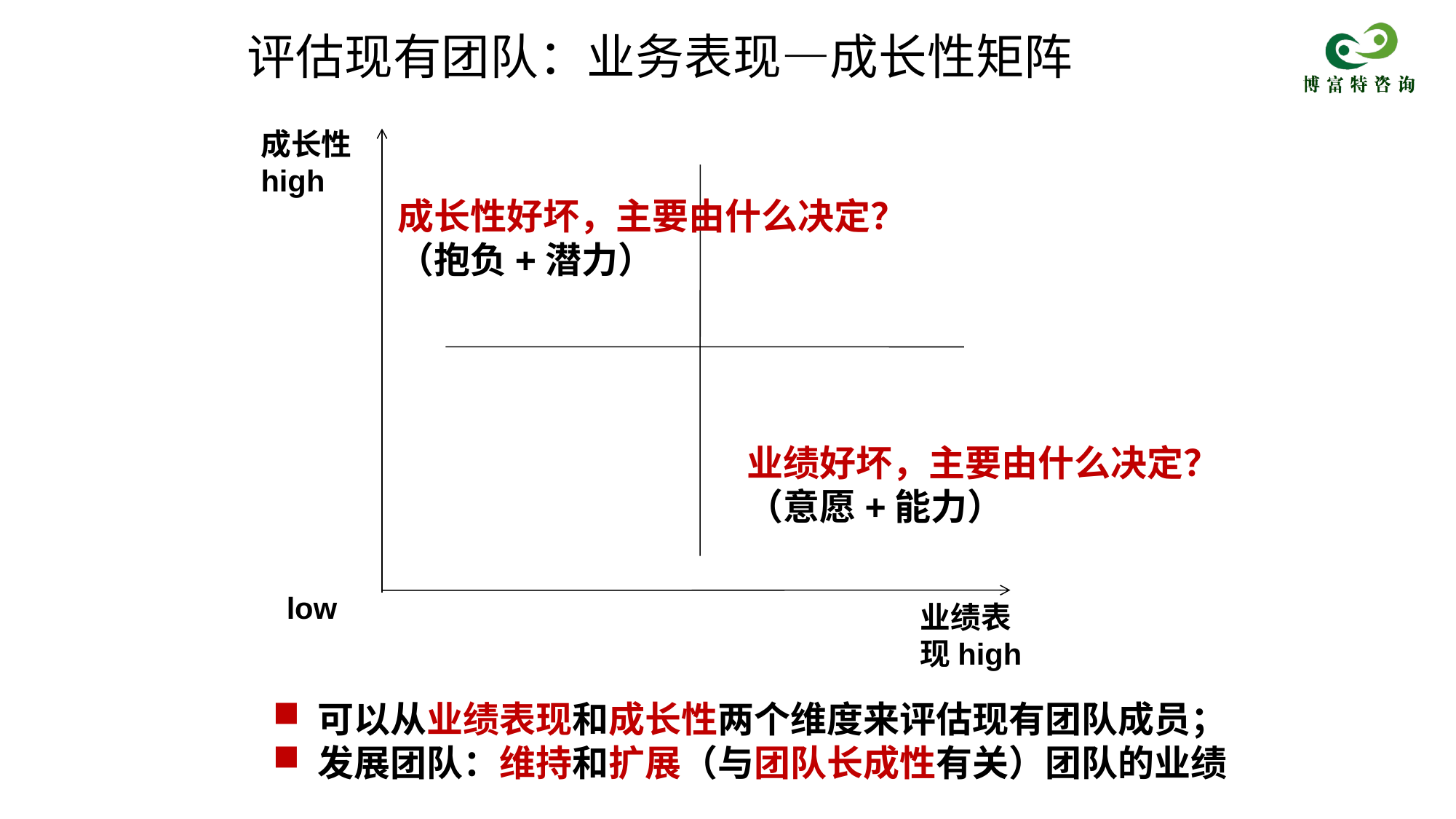

# 评估现有团队：业务表现—成长性矩阵
成长性high
成长性好坏，主要由什么决定？
（抱负+潜力）
业绩好坏，主要由什么决定？
（意愿+能力）
low
业绩表现high
 可以从业绩表现和成长性两个维度来评估现有团队成员；
 发展团队：维持和扩展（与团队长成性有关）团队的业绩